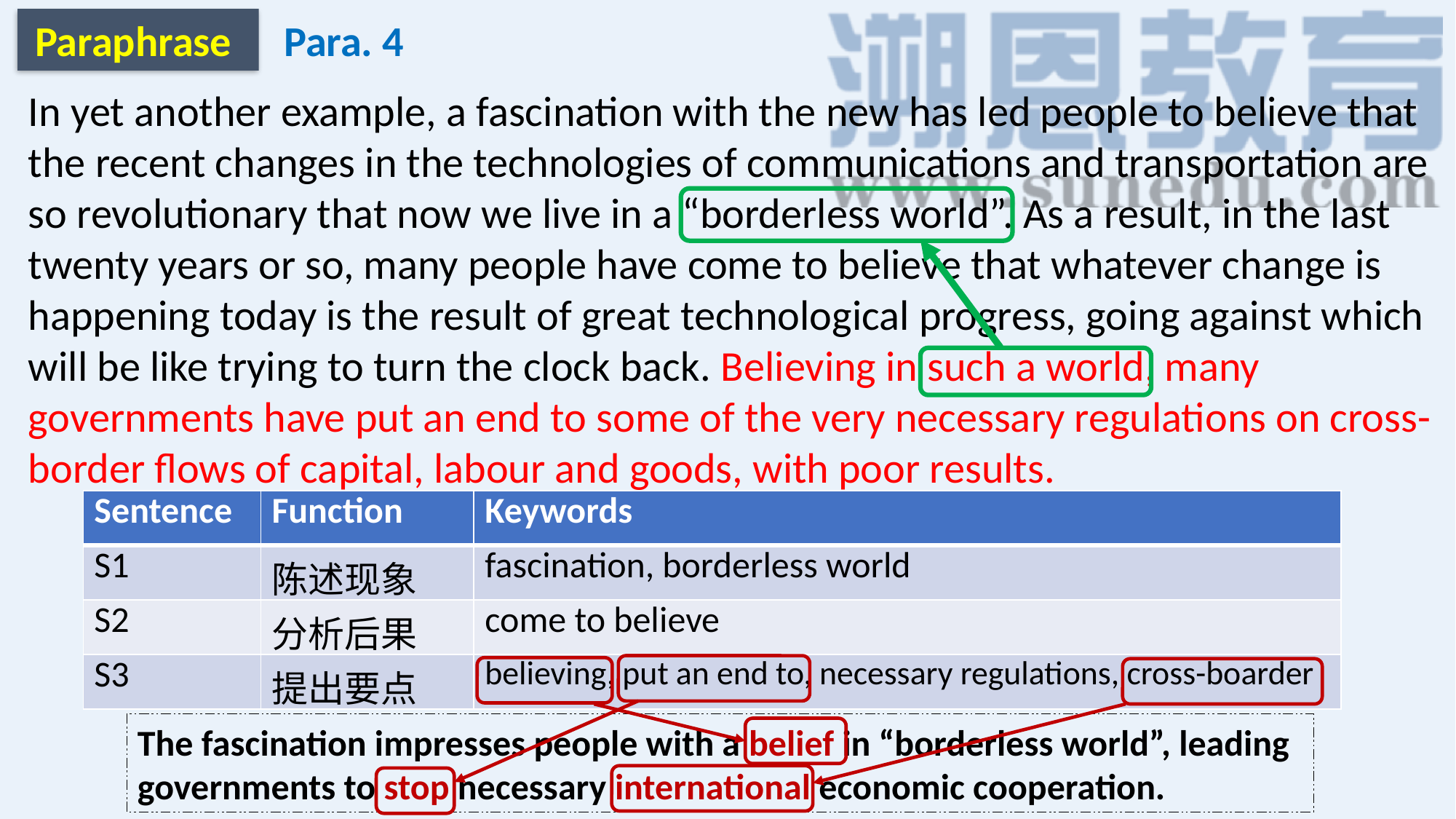

Paraphrase
Para. 4
In yet another example, a fascination with the new has led people to believe that the recent changes in the technologies of communications and transportation are so revolutionary that now we live in a “borderless world”. As a result, in the last twenty years or so, many people have come to believe that whatever change is happening today is the result of great technological progress, going against which will be like trying to turn the clock back. Believing in such a world, many governments have put an end to some of the very necessary regulations on cross-border flows of capital, labour and goods, with poor results.

| Sentence | Function | Keywords |
| --- | --- | --- |
| S1 | 陈述现象 | fascination, borderless world |
| S2 | 分析后果 | come to believe |
| S3 | 提出要点 | believing, put an end to, necessary regulations, cross-boarder |

The fascination impresses people with a belief in “borderless world”, leading governments to stop necessary international economic cooperation.